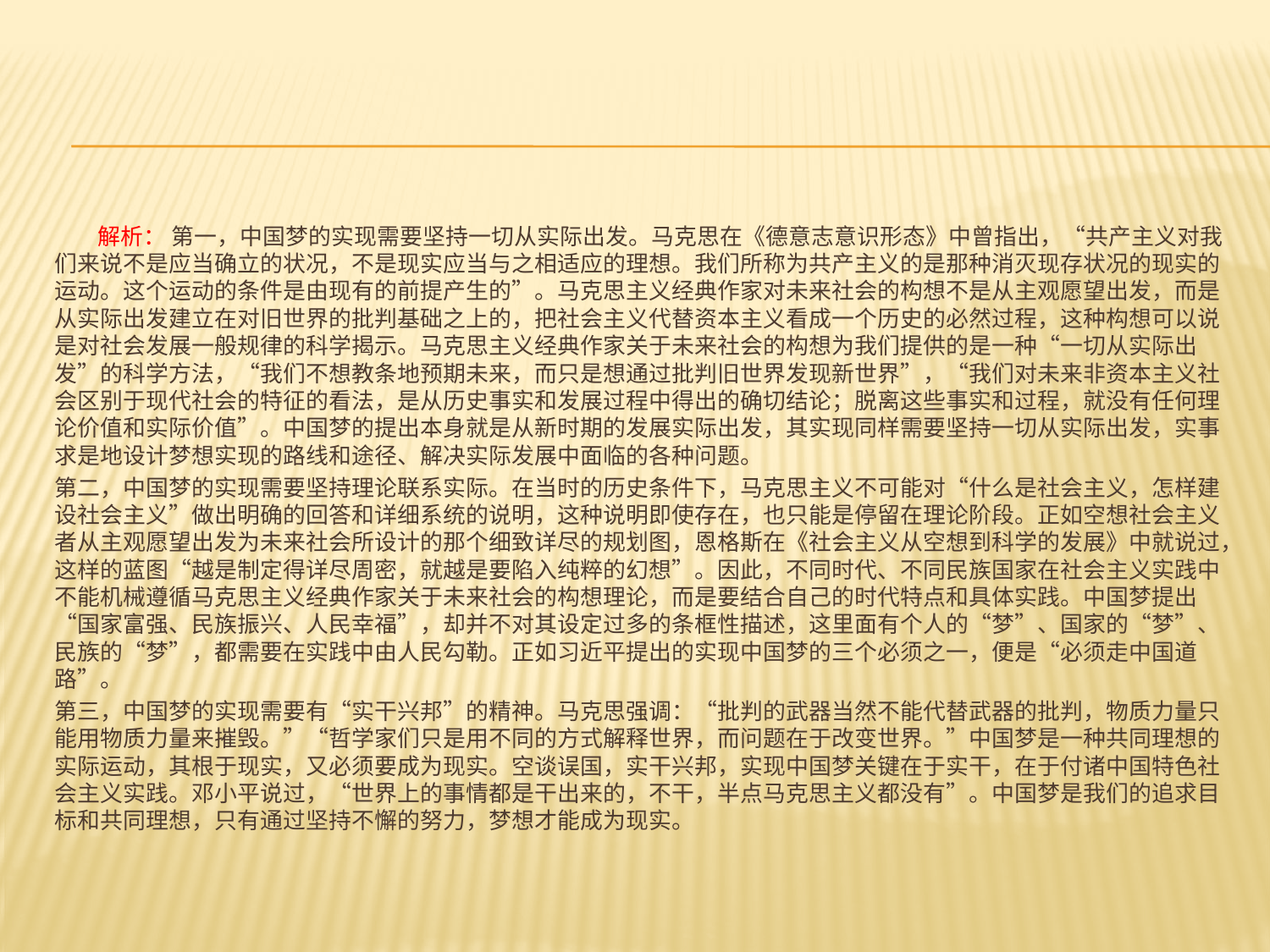

#
        解析： 第一，中国梦的实现需要坚持一切从实际出发。马克思在《德意志意识形态》中曾指出，“共产主义对我们来说不是应当确立的状况，不是现实应当与之相适应的理想。我们所称为共产主义的是那种消灭现存状况的现实的运动。这个运动的条件是由现有的前提产生的”。马克思主义经典作家对未来社会的构想不是从主观愿望出发，而是从实际出发建立在对旧世界的批判基础之上的，把社会主义代替资本主义看成一个历史的必然过程，这种构想可以说是对社会发展一般规律的科学揭示。马克思主义经典作家关于未来社会的构想为我们提供的是一种“一切从实际出发”的科学方法，“我们不想教条地预期未来，而只是想通过批判旧世界发现新世界”，“我们对未来非资本主义社会区别于现代社会的特征的看法，是从历史事实和发展过程中得出的确切结论；脱离这些事实和过程，就没有任何理论价值和实际价值”。中国梦的提出本身就是从新时期的发展实际出发，其实现同样需要坚持一切从实际出发，实事求是地设计梦想实现的路线和途径、解决实际发展中面临的各种问题。
第二，中国梦的实现需要坚持理论联系实际。在当时的历史条件下，马克思主义不可能对“什么是社会主义，怎样建设社会主义”做出明确的回答和详细系统的说明，这种说明即使存在，也只能是停留在理论阶段。正如空想社会主义者从主观愿望出发为未来社会所设计的那个细致详尽的规划图，恩格斯在《社会主义从空想到科学的发展》中就说过，这样的蓝图“越是制定得详尽周密，就越是要陷入纯粹的幻想”。因此，不同时代、不同民族国家在社会主义实践中不能机械遵循马克思主义经典作家关于未来社会的构想理论，而是要结合自己的时代特点和具体实践。中国梦提出“国家富强、民族振兴、人民幸福”，却并不对其设定过多的条框性描述，这里面有个人的“梦”、国家的“梦”、民族的“梦”，都需要在实践中由人民勾勒。正如习近平提出的实现中国梦的三个必须之一，便是“必须走中国道路”。
第三，中国梦的实现需要有“实干兴邦”的精神。马克思强调：“批判的武器当然不能代替武器的批判，物质力量只能用物质力量来摧毁。”“哲学家们只是用不同的方式解释世界，而问题在于改变世界。”中国梦是一种共同理想的实际运动，其根于现实，又必须要成为现实。空谈误国，实干兴邦，实现中国梦关键在于实干，在于付诸中国特色社会主义实践。邓小平说过，“世界上的事情都是干出来的，不干，半点马克思主义都没有”。中国梦是我们的追求目标和共同理想，只有通过坚持不懈的努力，梦想才能成为现实。